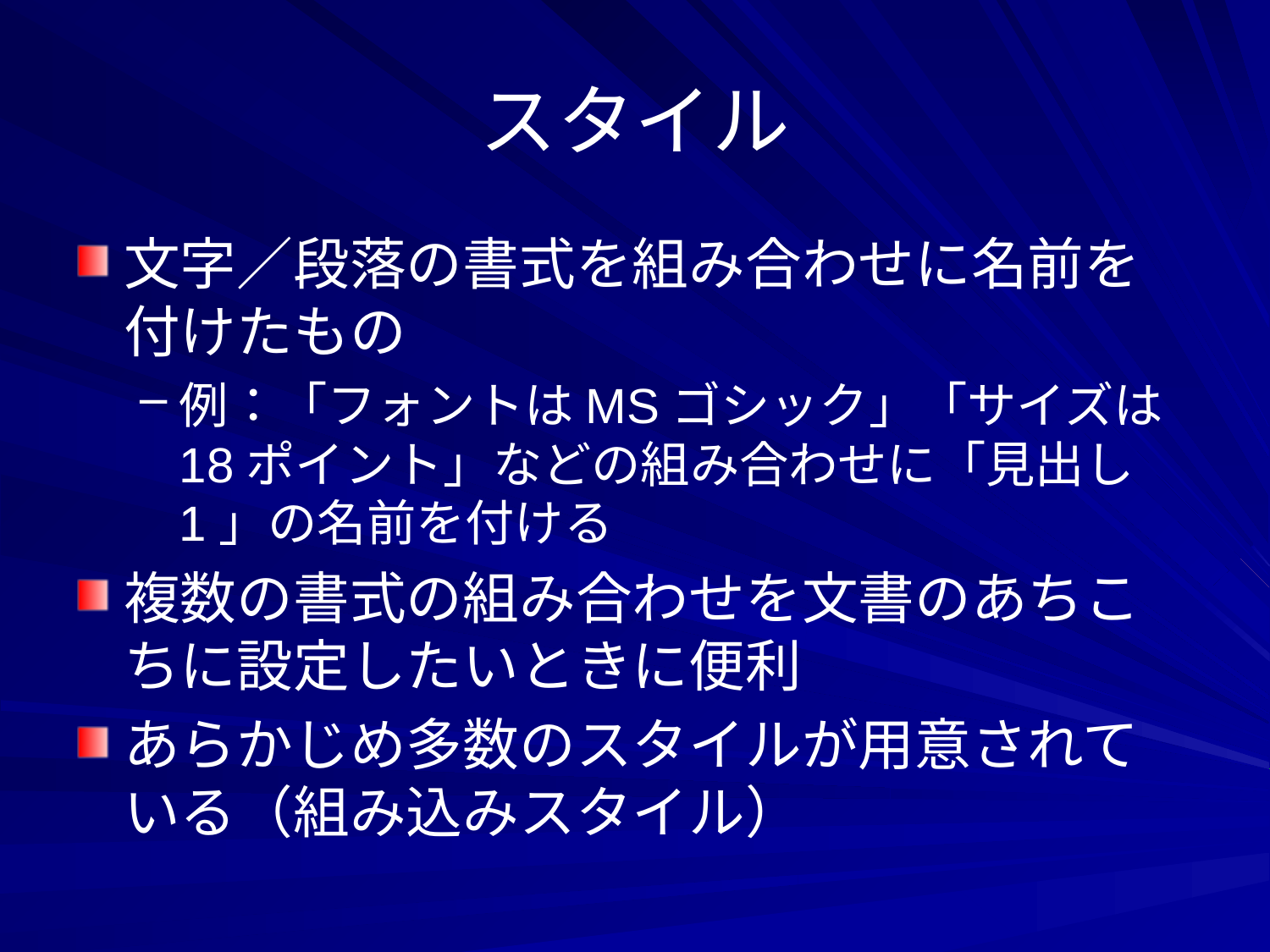

# スタイル
文字／段落の書式を組み合わせに名前を付けたもの
例：「フォントはMSゴシック」「サイズは18ポイント」などの組み合わせに「見出し1」の名前を付ける
複数の書式の組み合わせを文書のあちこちに設定したいときに便利
あらかじめ多数のスタイルが用意されている（組み込みスタイル）